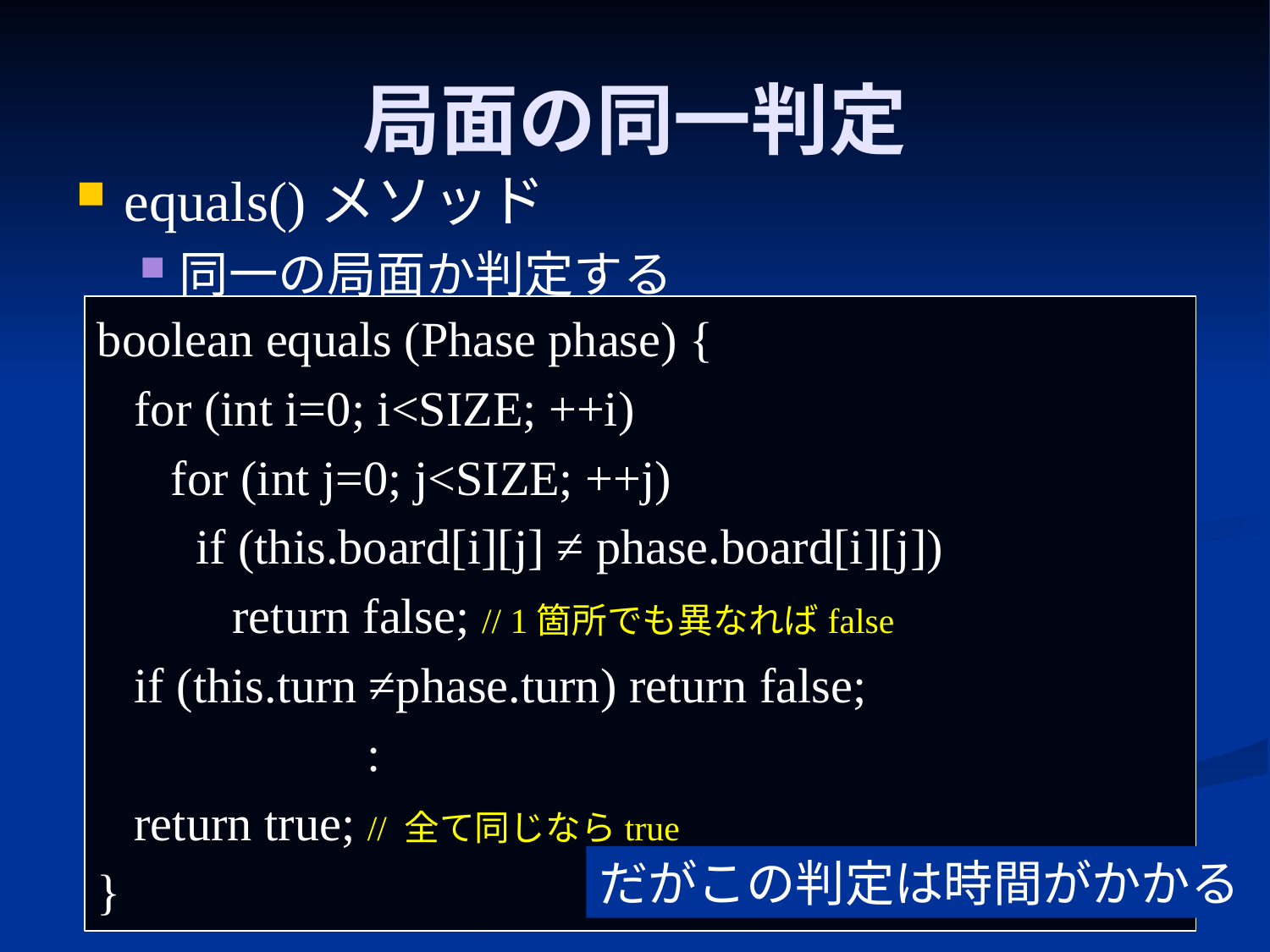

# 局面の同一判定
equals()メソッド
同一の局面か判定する
boolean equals (Phase phase) {
   for (int i=0; i<SIZE; ++i)
      for (int j=0; j<SIZE; ++j)
        if (this.board[i][j] ≠ phase.board[i][j])
           return false; // 1箇所でも異なればfalse
   if (this.turn ≠phase.turn) return false;
                      :
   return true; // 全て同じならtrue
}
だがこの判定は時間がかかる